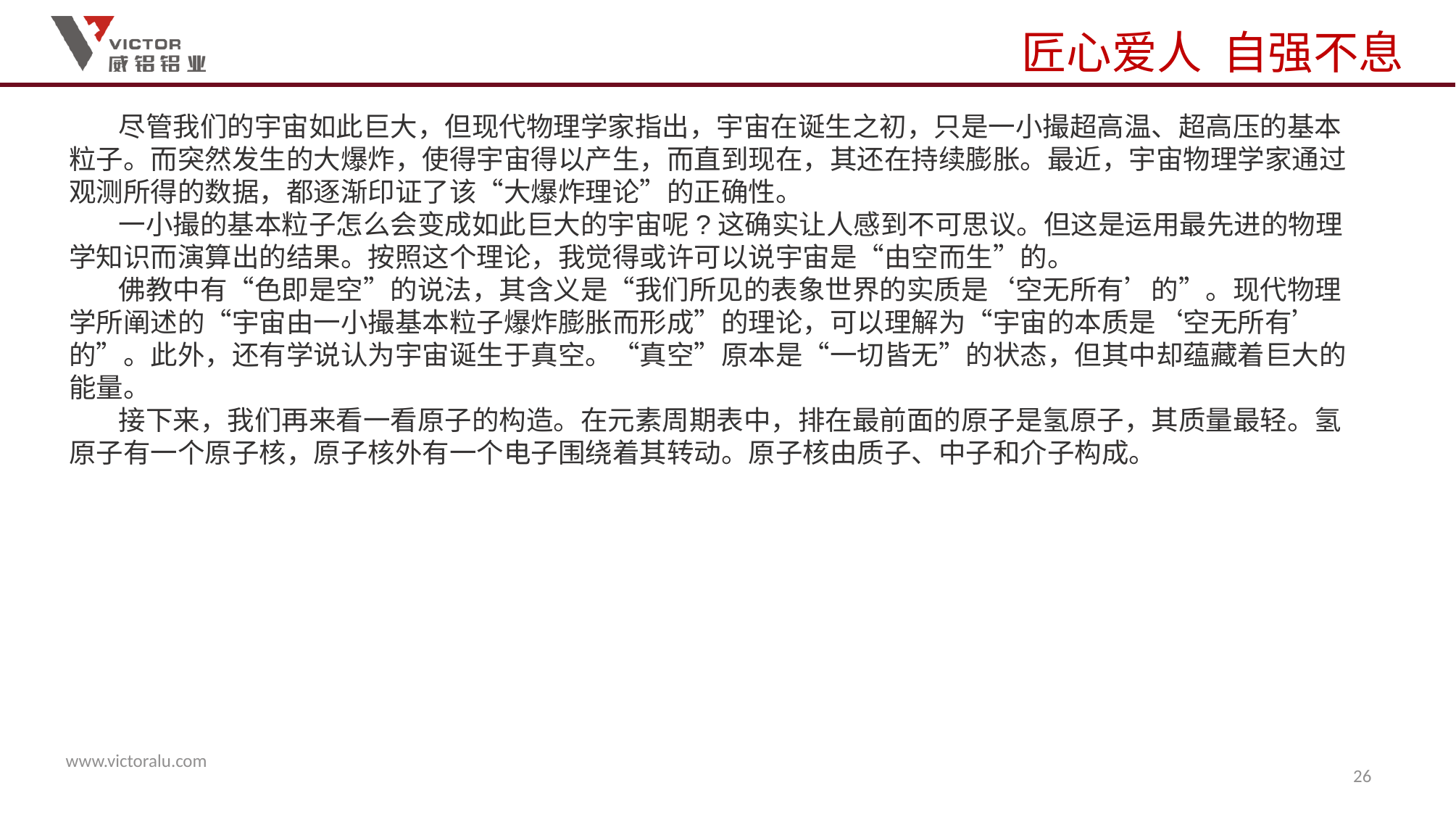

尽管我们的宇宙如此巨大，但现代物理学家指出，宇宙在诞生之初，只是一小撮超高温、超高压的基本粒子。而突然发生的大爆炸，使得宇宙得以产生，而直到现在，其还在持续膨胀。最近，宇宙物理学家通过观测所得的数据，都逐渐印证了该“大爆炸理论”的正确性。
       一小撮的基本粒子怎么会变成如此巨大的宇宙呢?这确实让人感到不可思议。但这是运用最先进的物理学知识而演算出的结果。按照这个理论，我觉得或许可以说宇宙是“由空而生”的。
       佛教中有“色即是空”的说法，其含义是“我们所见的表象世界的实质是‘空无所有’的”。现代物理学所阐述的“宇宙由一小撮基本粒子爆炸膨胀而形成”的理论，可以理解为“宇宙的本质是‘空无所有’的”。此外，还有学说认为宇宙诞生于真空。“真空”原本是“一切皆无”的状态，但其中却蕴藏着巨大的能量。
       接下来，我们再来看一看原子的构造。在元素周期表中，排在最前面的原子是氢原子，其质量最轻。氢原子有一个原子核，原子核外有一个电子围绕着其转动。原子核由质子、中子和介子构成。

26